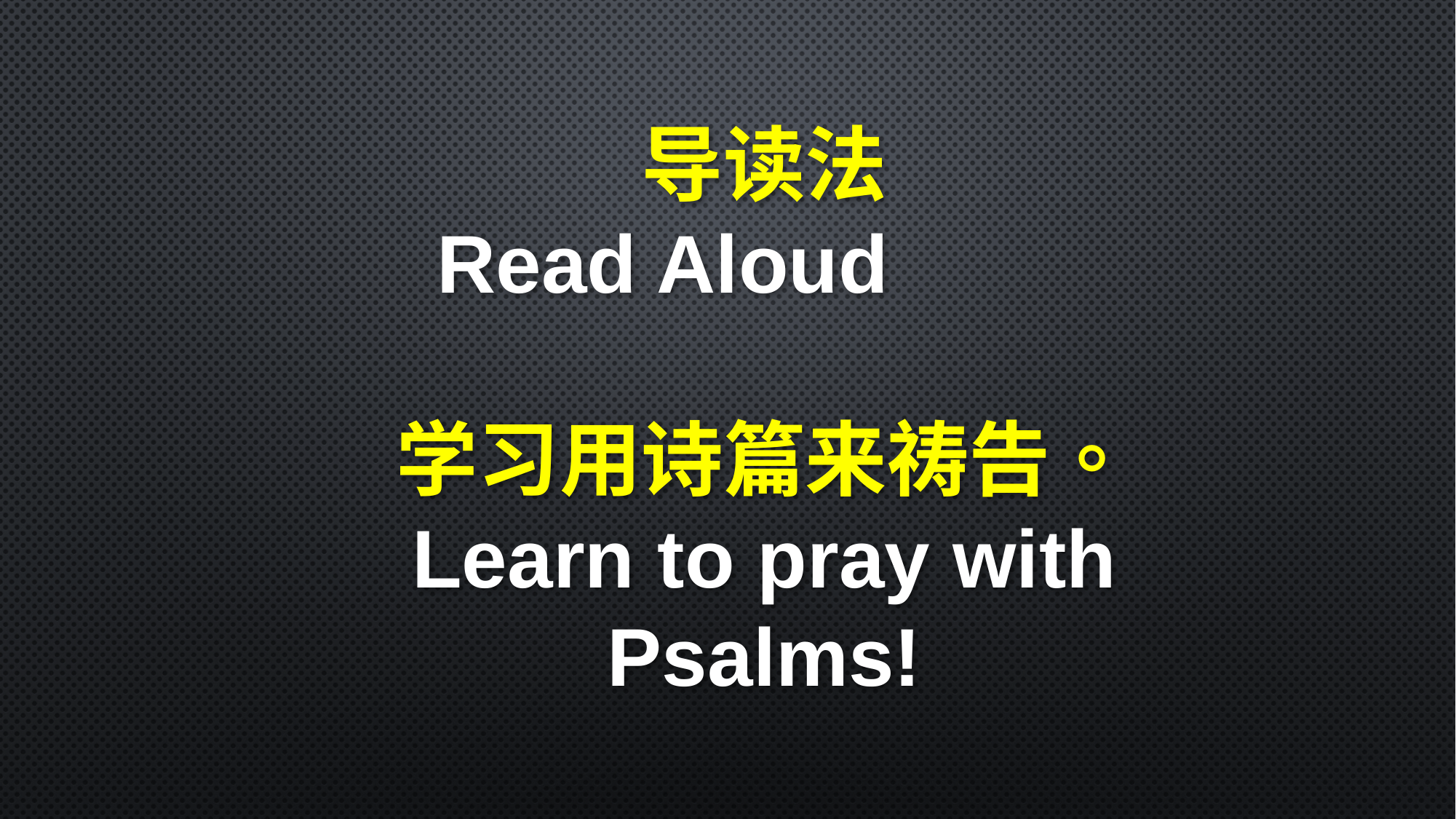

导读法
Read Aloud

学习用诗篇来祷告。
Learn to pray with Psalms!